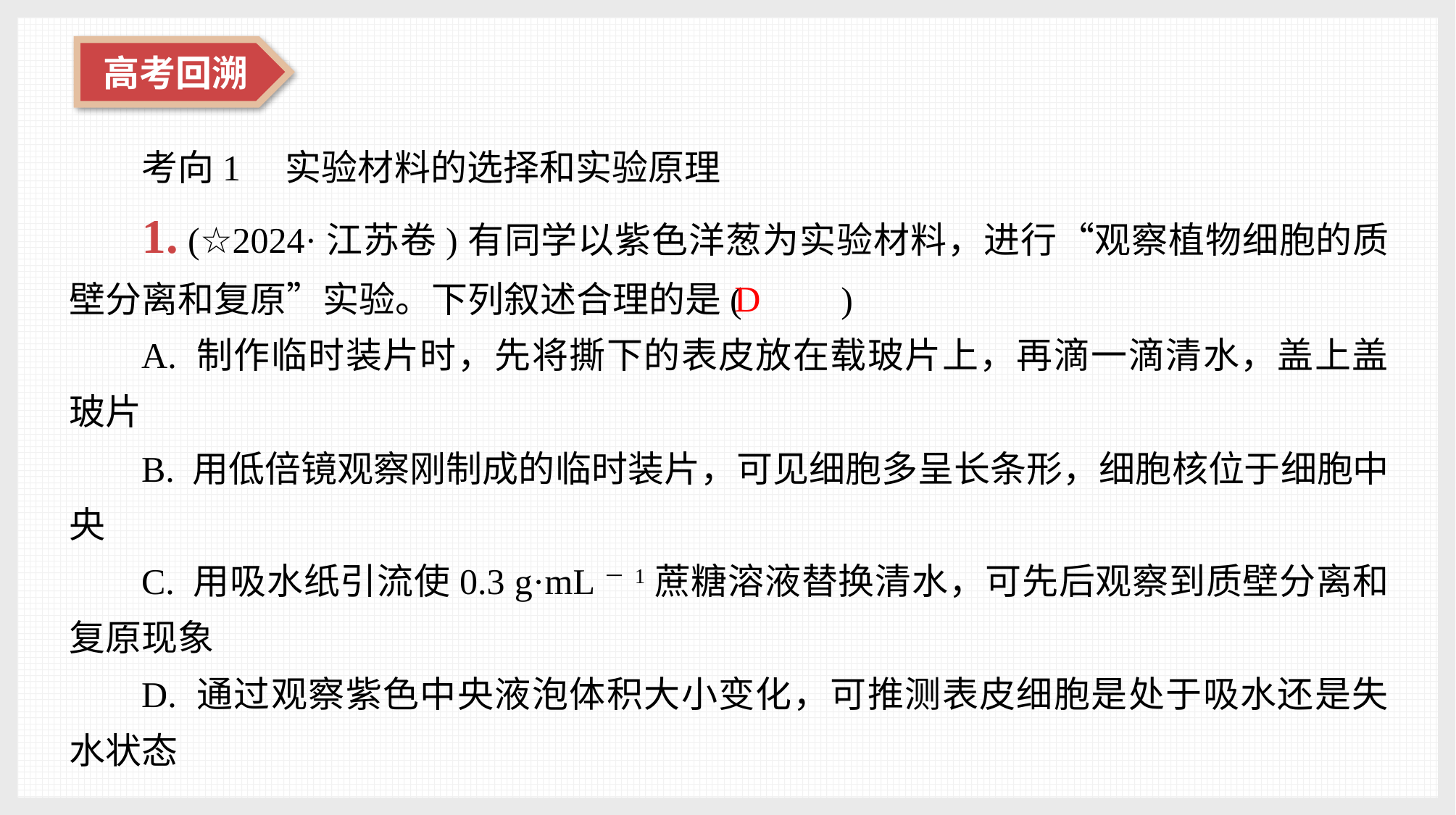

考向1　实验材料的选择和实验原理
1. (☆2024·江苏卷)有同学以紫色洋葱为实验材料，进行“观察植物细胞的质壁分离和复原”实验。下列叙述合理的是(　 　)
A. 制作临时装片时，先将撕下的表皮放在载玻片上，再滴一滴清水，盖上盖玻片
B. 用低倍镜观察刚制成的临时装片，可见细胞多呈长条形，细胞核位于细胞中央
C. 用吸水纸引流使0.3 g·mL－1蔗糖溶液替换清水，可先后观察到质壁分离和复原现象
D. 通过观察紫色中央液泡体积大小变化，可推测表皮细胞是处于吸水还是失水状态
D